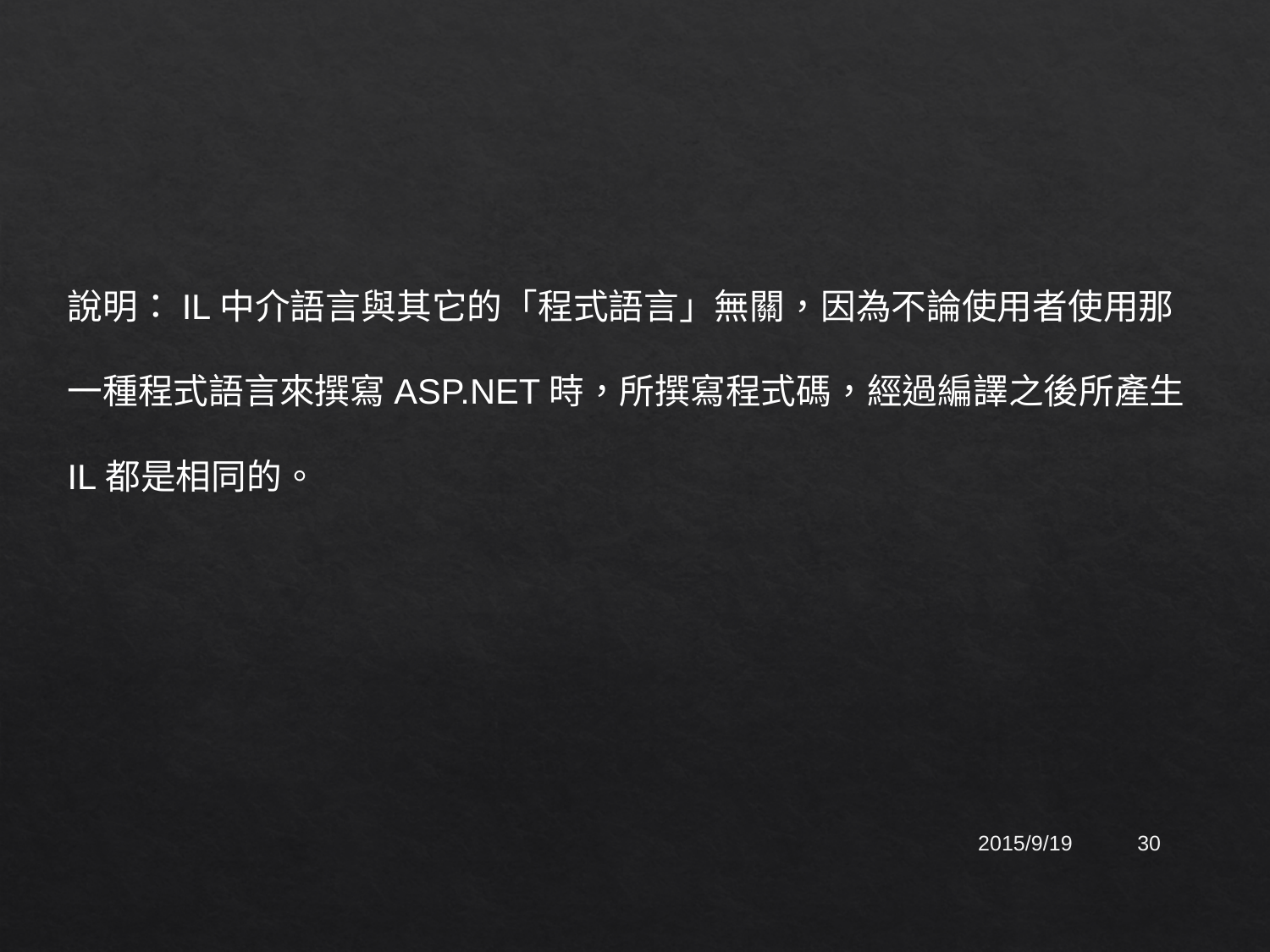

說明：IL中介語言與其它的「程式語言」無關，因為不論使用者使用那一種程式語言來撰寫ASP.NET時，所撰寫程式碼，經過編譯之後所產生IL都是相同的。
2015/9/19
30